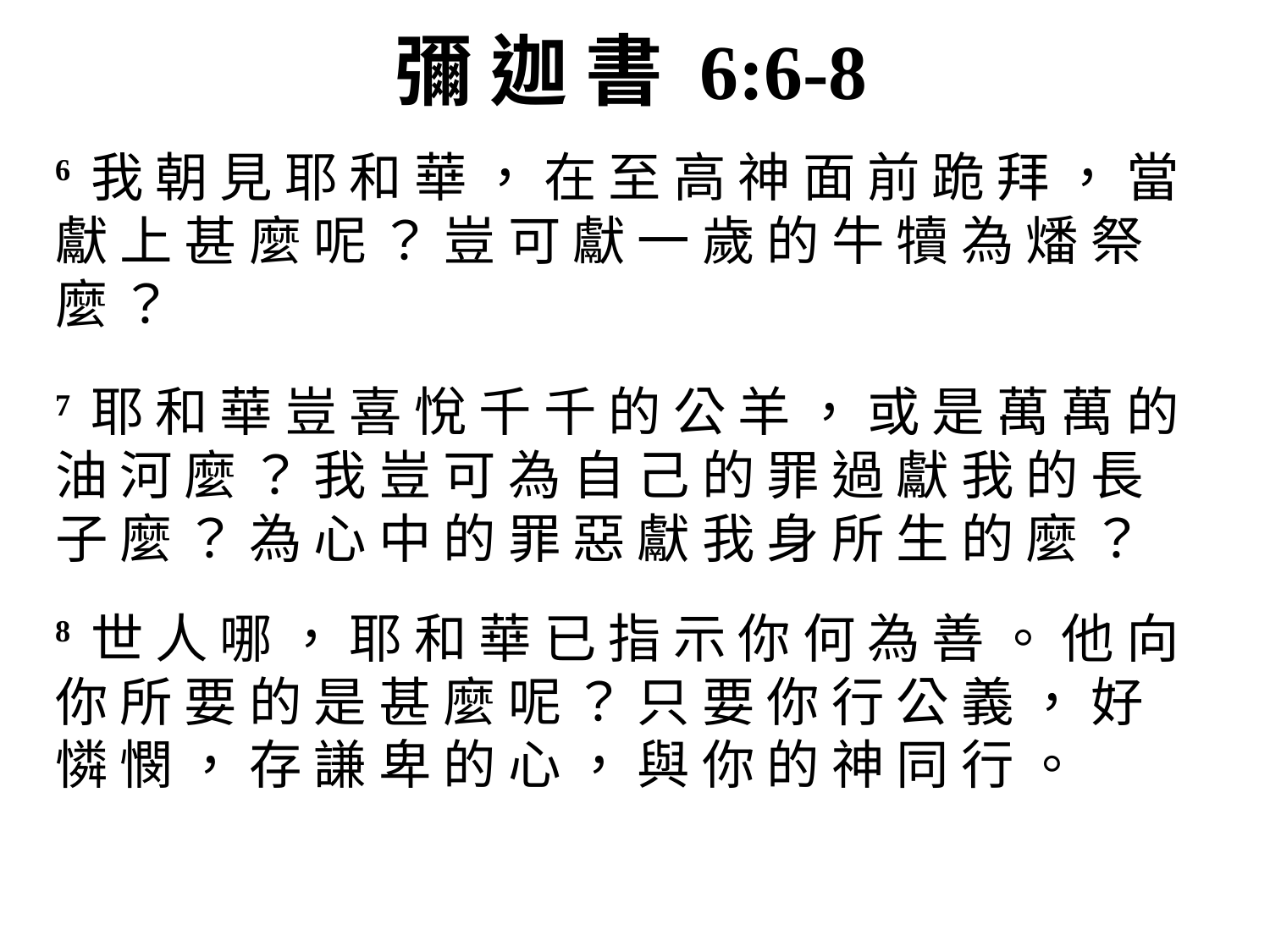

# 彌 迦 書 6:6-8
6 我 朝 見 耶 和 華 ， 在 至 高 神 面 前 跪 拜 ， 當 獻 上 甚 麼 呢 ？ 豈 可 獻 一 歲 的 牛 犢 為 燔 祭 麼 ？
7 耶 和 華 豈 喜 悅 千 千 的 公 羊 ， 或 是 萬 萬 的 油 河 麼 ？ 我 豈 可 為 自 己 的 罪 過 獻 我 的 長 子 麼 ？ 為 心 中 的 罪 惡 獻 我 身 所 生 的 麼 ？
8 世 人 哪 ， 耶 和 華 已 指 示 你 何 為 善 。 他 向 你 所 要 的 是 甚 麼 呢 ？ 只 要 你 行 公 義 ， 好 憐 憫 ， 存 謙 卑 的 心 ， 與 你 的 神 同 行 。